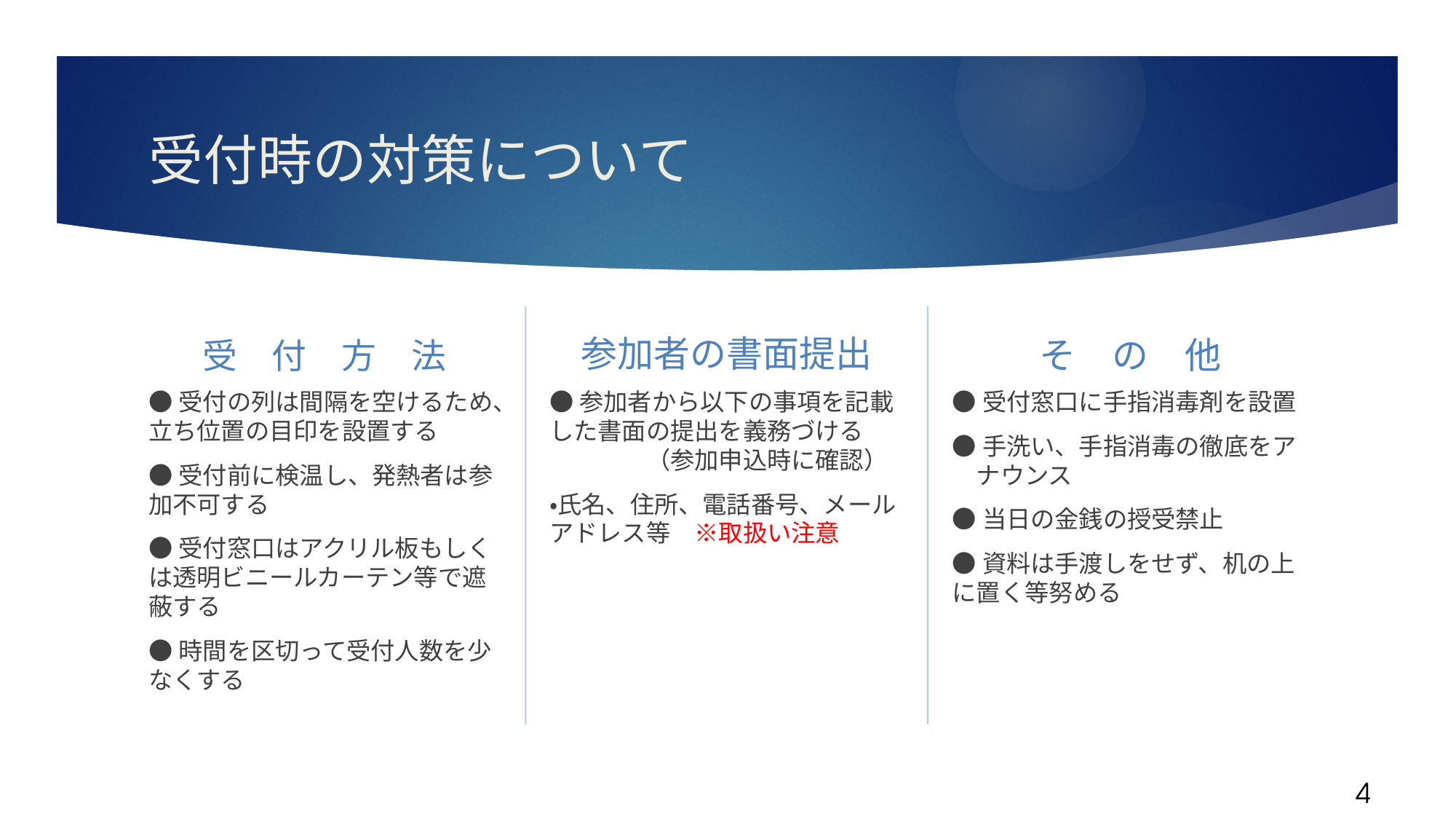

# 受付時の対策について
参加者の書面提出
受　付　方　法
そ　の　他
●受付の列は間隔を空けるため、立ち位置の目印を設置する
●受付前に検温し、発熱者は参加不可する
●受付窓口はアクリル板もしくは透明ビニールカーテン等で遮蔽する
●時間を区切って受付人数を少なくする
●参加者から以下の事項を記載した書面の提出を義務づける　　　　　（参加申込時に確認）
・氏名、住所、電話番号、メールアドレス等　※取扱い注意
●受付窓口に手指消毒剤を設置
●手洗い、手指消毒の徹底をア　ナウンス
●当日の金銭の授受禁止
●資料は手渡しをせず、机の上に置く等努める